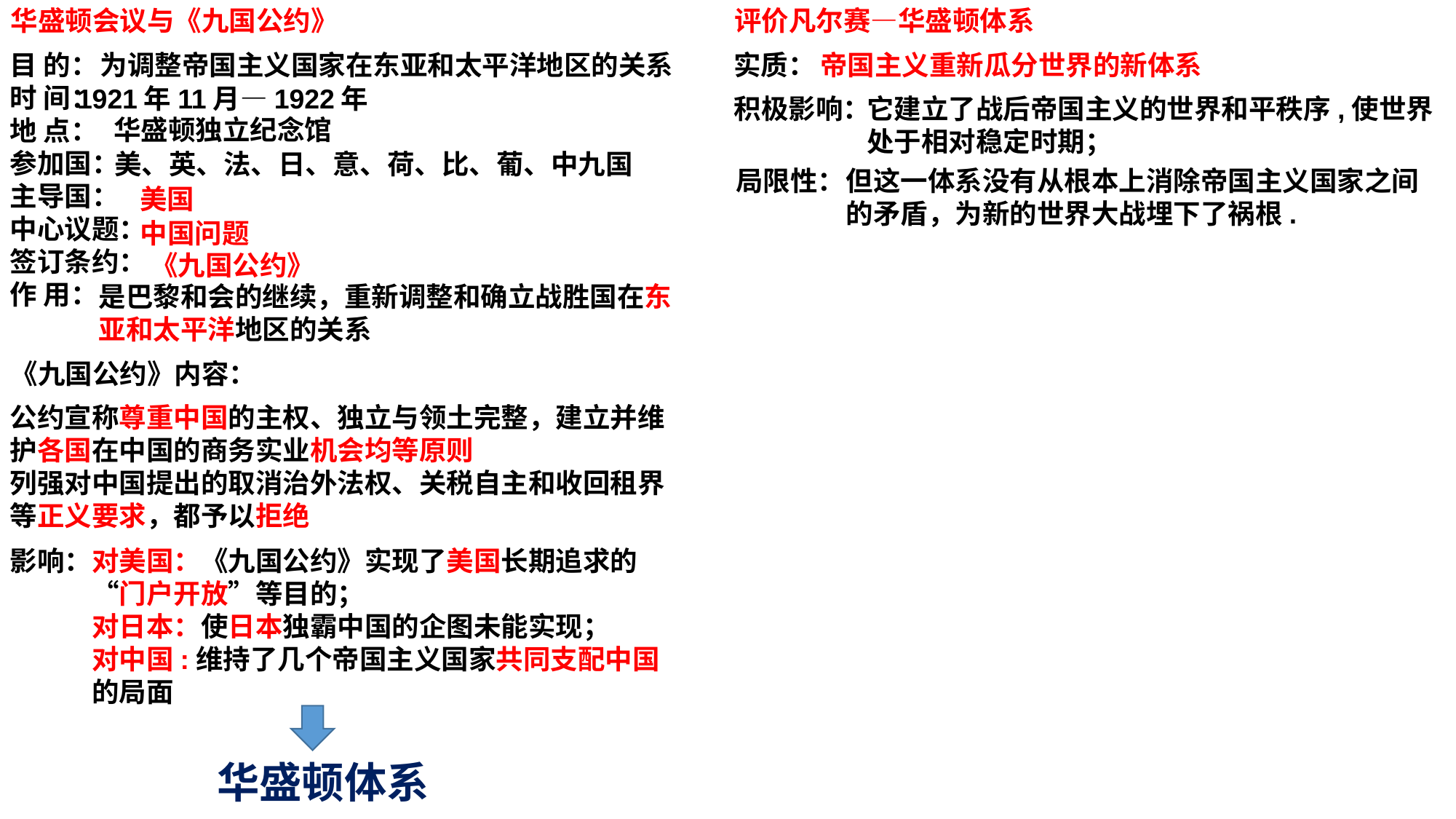

华盛顿会议与《九国公约》
评价凡尔赛—华盛顿体系
目 的：
时 间：
地 点：
参加国：
主导国：
中心议题：
签订条约：
作 用：
为调整帝国主义国家在东亚和太平洋地区的关系
实质：
帝国主义重新瓜分世界的新体系
1921年11月—1922年
积极影响：
它建立了战后帝国主义的世界和平秩序,使世界处于相对稳定时期；
华盛顿独立纪念馆
美、英、法、日、意、荷、比、葡、中九国
局限性：
但这一体系没有从根本上消除帝国主义国家之间的矛盾，为新的世界大战埋下了祸根.
美国
中国问题
《九国公约》
是巴黎和会的继续，重新调整和确立战胜国在东亚和太平洋地区的关系
《九国公约》内容：
公约宣称尊重中国的主权、独立与领土完整，建立并维护各国在中国的商务实业机会均等原则
列强对中国提出的取消治外法权、关税自主和收回租界等正义要求，都予以拒绝
影响：
对美国：《九国公约》实现了美国长期追求的“门户开放”等目的；
对日本：使日本独霸中国的企图未能实现；
对中国:维持了几个帝国主义国家共同支配中国的局面

华盛顿体系